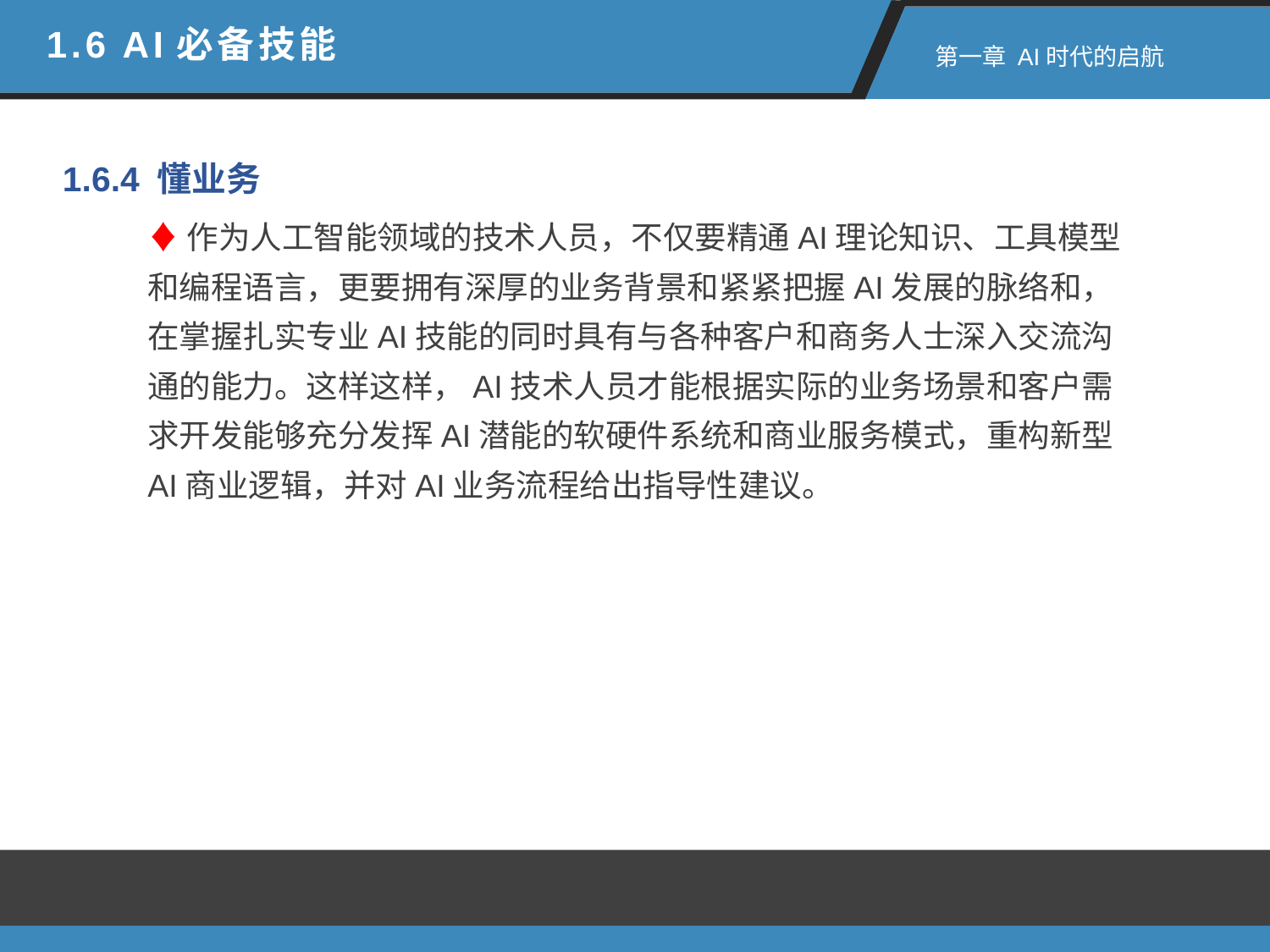

1.6 AI必备技能
  第一章 AI时代的启航
1.6.4 懂业务
♦作为人工智能领域的技术人员，不仅要精通AI理论知识、工具模型和编程语言，更要拥有深厚的业务背景和紧紧把握AI发展的脉络和，在掌握扎实专业AI技能的同时具有与各种客户和商务人士深入交流沟通的能力。这样这样，AI技术人员才能根据实际的业务场景和客户需求开发能够充分发挥AI潜能的软硬件系统和商业服务模式，重构新型AI商业逻辑，并对AI业务流程给出指导性建议。